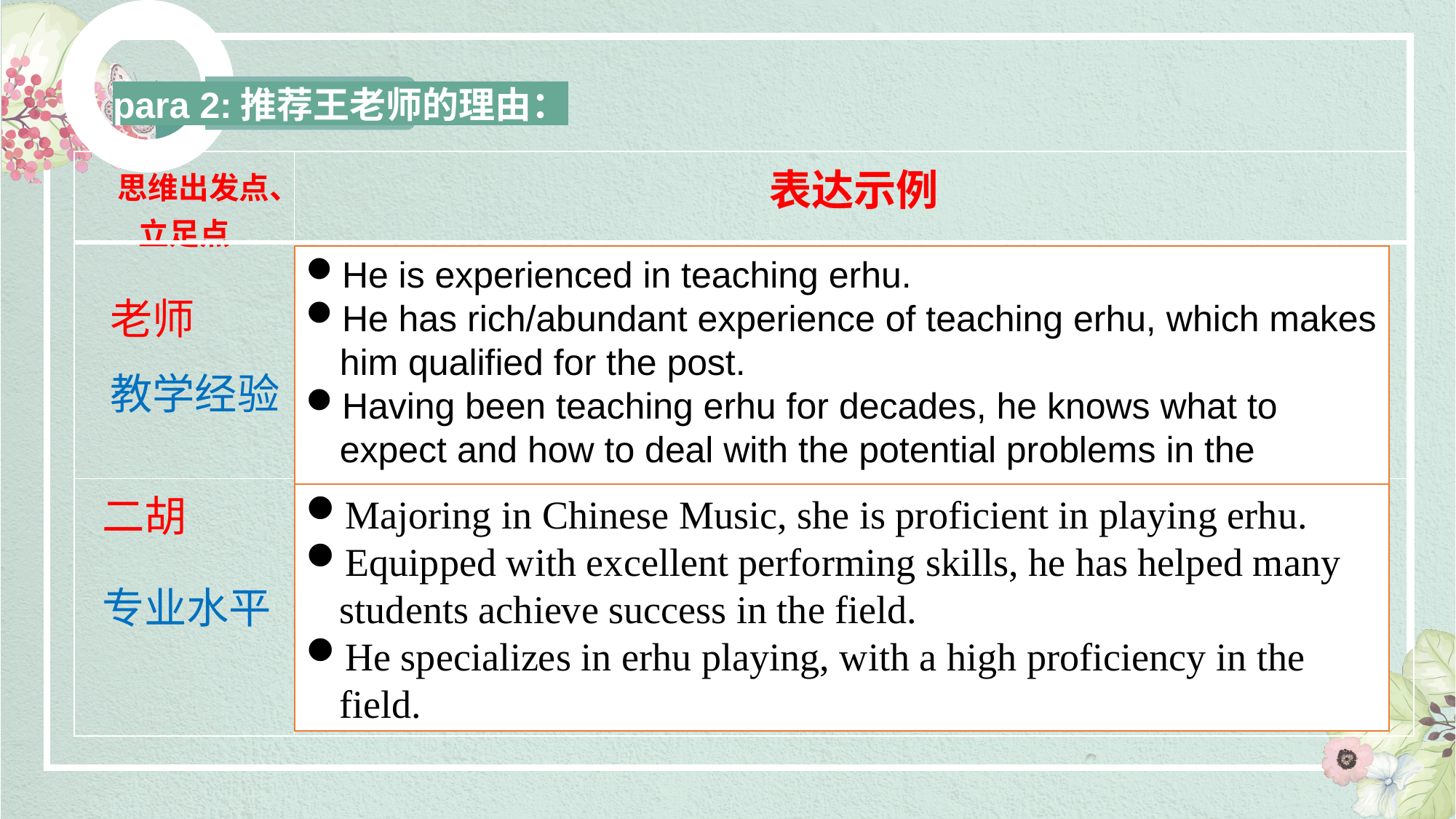

para 2:推荐王老师的理由：

| 思维出发点、立足点 | 表达示例 |
| --- | --- |
|  |  |
|  |  |
He is experienced in teaching erhu.
He has rich/abundant experience of teaching erhu, which makes him qualified for the post.
Having been teaching erhu for decades, he knows what to expect and how to deal with the potential problems in the process.
老师
教学经验
二胡
Majoring in Chinese Music, she is proficient in playing erhu.
Equipped with excellent performing skills, he has helped many students achieve success in the field.
He specializes in erhu playing, with a high proficiency in the field.
专业水平